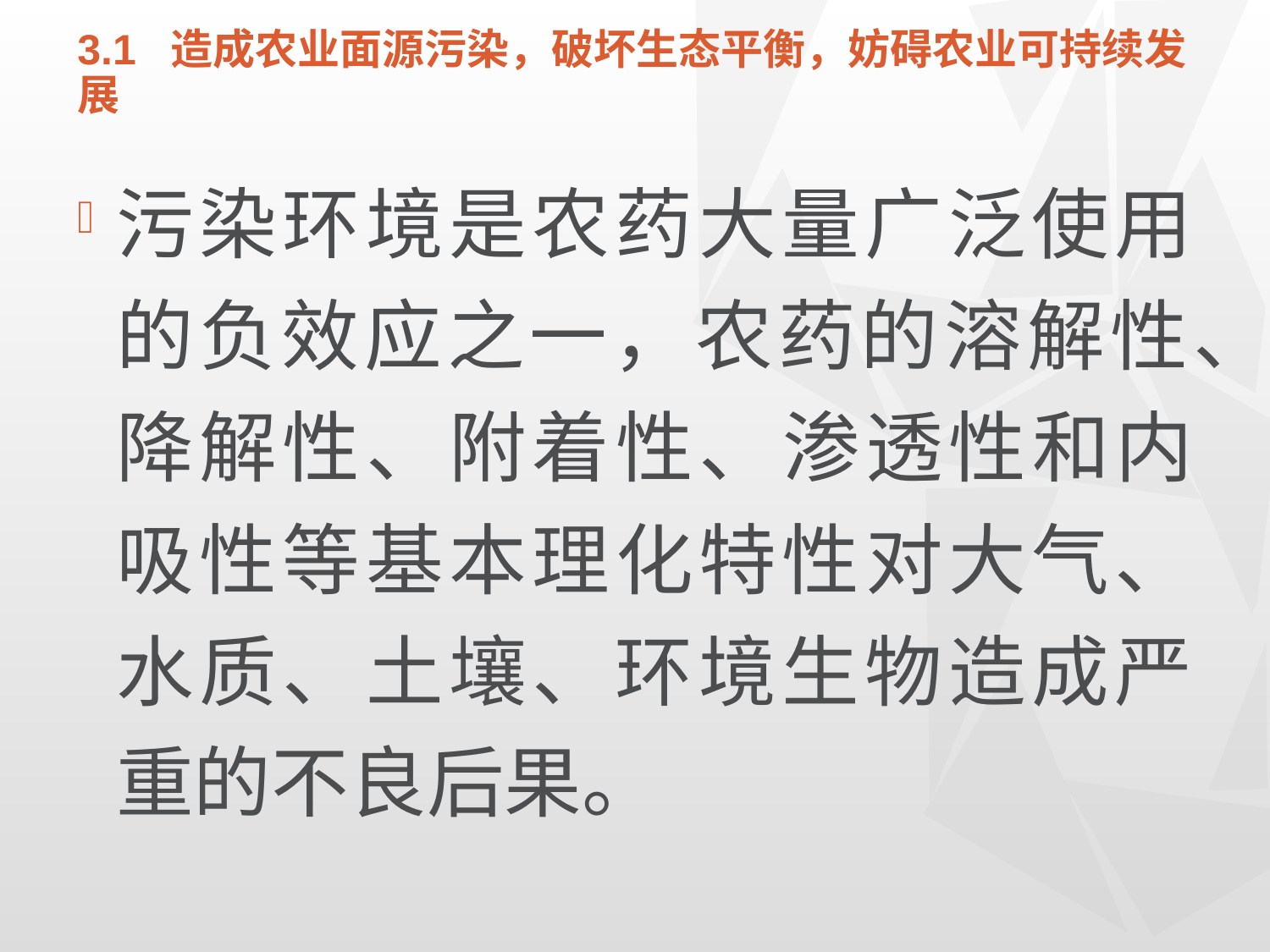

# 3.1  造成农业面源污染，破坏生态平衡，妨碍农业可持续发展
污染环境是农药大量广泛使用的负效应之一，农药的溶解性、降解性、附着性、渗透性和内吸性等基本理化特性对大气、水质、土壤、环境生物造成严重的不良后果。